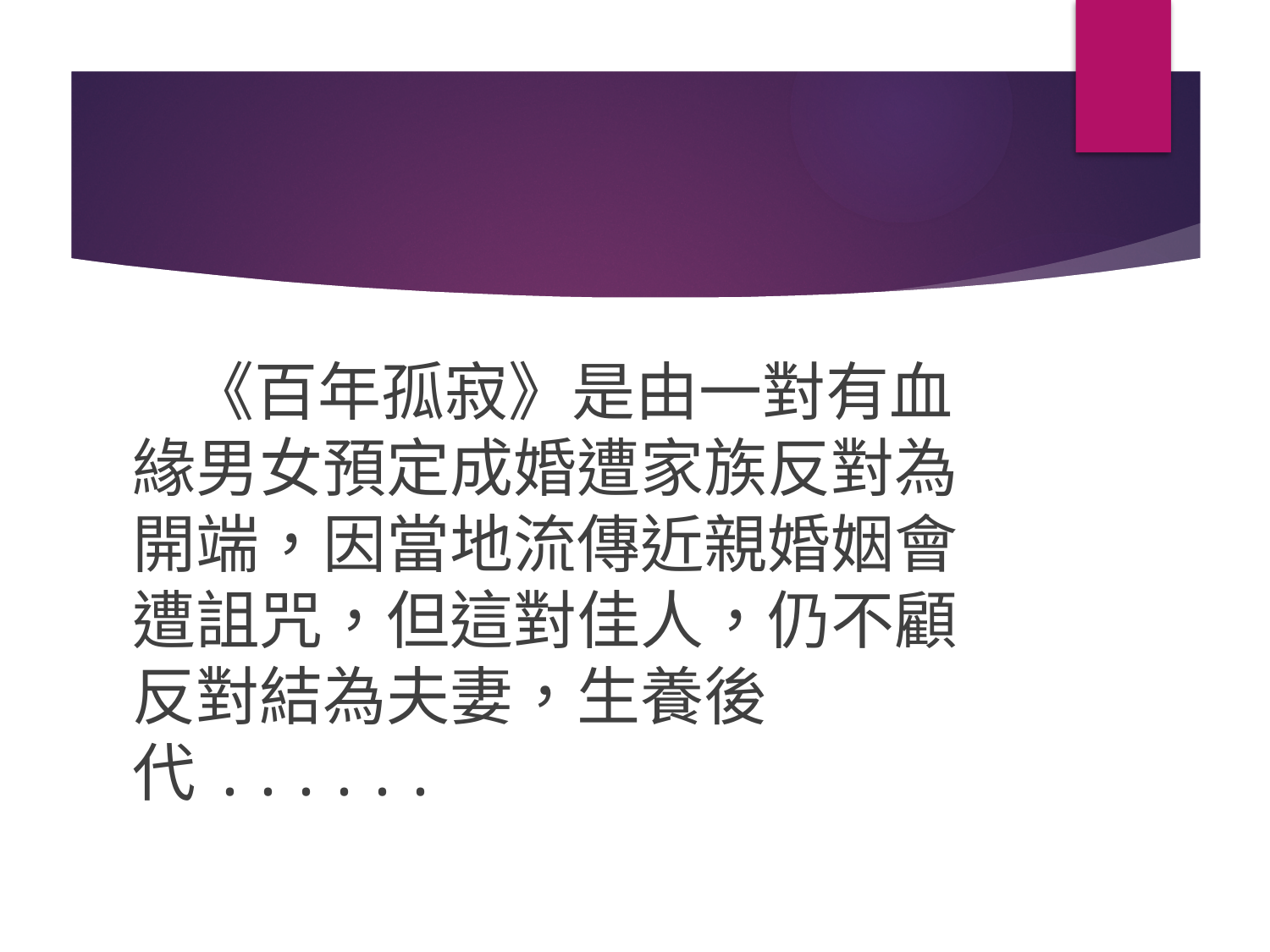

#
   《百年孤寂》是由一對有血緣男女預定成婚遭家族反對為開端，因當地流傳近親婚姻會遭詛咒，但這對佳人，仍不顧反對結為夫妻，生養後代......